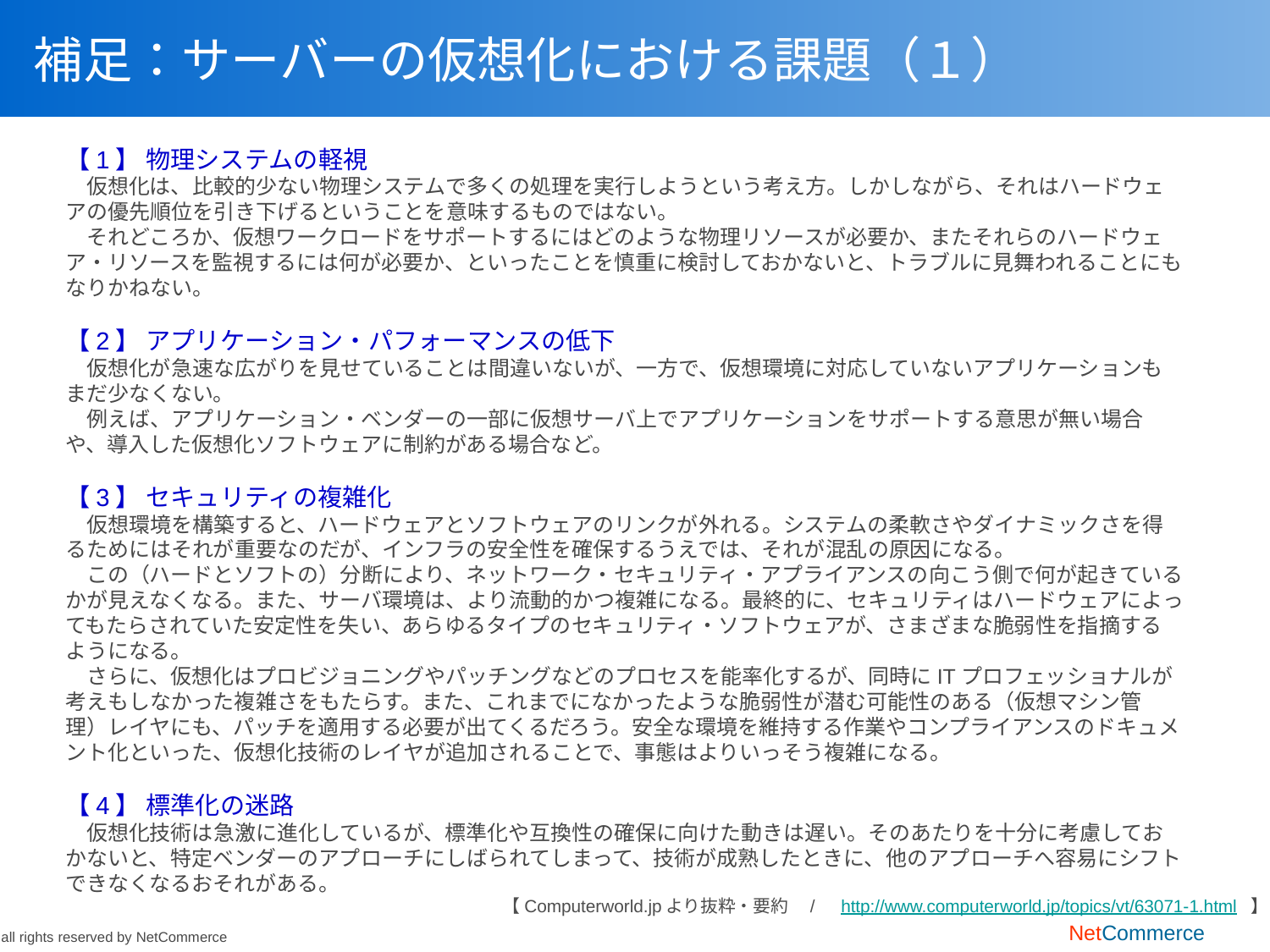

# 補足：サーバーの仮想化における課題（１）
【1】 物理システムの軽視
　仮想化は、比較的少ない物理システムで多くの処理を実行しようという考え方。しかしながら、それはハードウェアの優先順位を引き下げるということを意味するものではない。
　それどころか、仮想ワークロードをサポートするにはどのような物理リソースが必要か、またそれらのハードウェア・リソースを監視するには何が必要か、といったことを慎重に検討しておかないと、トラブルに見舞われることにもなりかねない。

【2】 アプリケーション・パフォーマンスの低下
　仮想化が急速な広がりを見せていることは間違いないが、一方で、仮想環境に対応していないアプリケーションもまだ少なくない。
　例えば、アプリケーション・ベンダーの一部に仮想サーバ上でアプリケーションをサポートする意思が無い場合や、導入した仮想化ソフトウェアに制約がある場合など。

【3】 セキュリティの複雑化
　仮想環境を構築すると、ハードウェアとソフトウェアのリンクが外れる。システムの柔軟さやダイナミックさを得るためにはそれが重要なのだが、インフラの安全性を確保するうえでは、それが混乱の原因になる。
　この（ハードとソフトの）分断により、ネットワーク・セキュリティ・アプライアンスの向こう側で何が起きているかが見えなくなる。また、サーバ環境は、より流動的かつ複雑になる。最終的に、セキュリティはハードウェアによってもたらされていた安定性を失い、あらゆるタイプのセキュリティ・ソフトウェアが、さまざまな脆弱性を指摘するようになる。
　さらに、仮想化はプロビジョニングやパッチングなどのプロセスを能率化するが、同時にITプロフェッショナルが考えもしなかった複雑さをもたらす。また、これまでになかったような脆弱性が潜む可能性のある（仮想マシン管理）レイヤにも、パッチを適用する必要が出てくるだろう。安全な環境を維持する作業やコンプライアンスのドキュメント化といった、仮想化技術のレイヤが追加されることで、事態はよりいっそう複雑になる。

【4】 標準化の迷路
　仮想化技術は急激に進化しているが、標準化や互換性の確保に向けた動きは遅い。そのあたりを十分に考慮しておかないと、特定ベンダーのアプローチにしばられてしまって、技術が成熟したときに、他のアプローチへ容易にシフトできなくなるおそれがある。
【Computerworld.jpより抜粋・要約　/　http://www.computerworld.jp/topics/vt/63071-1.html  】